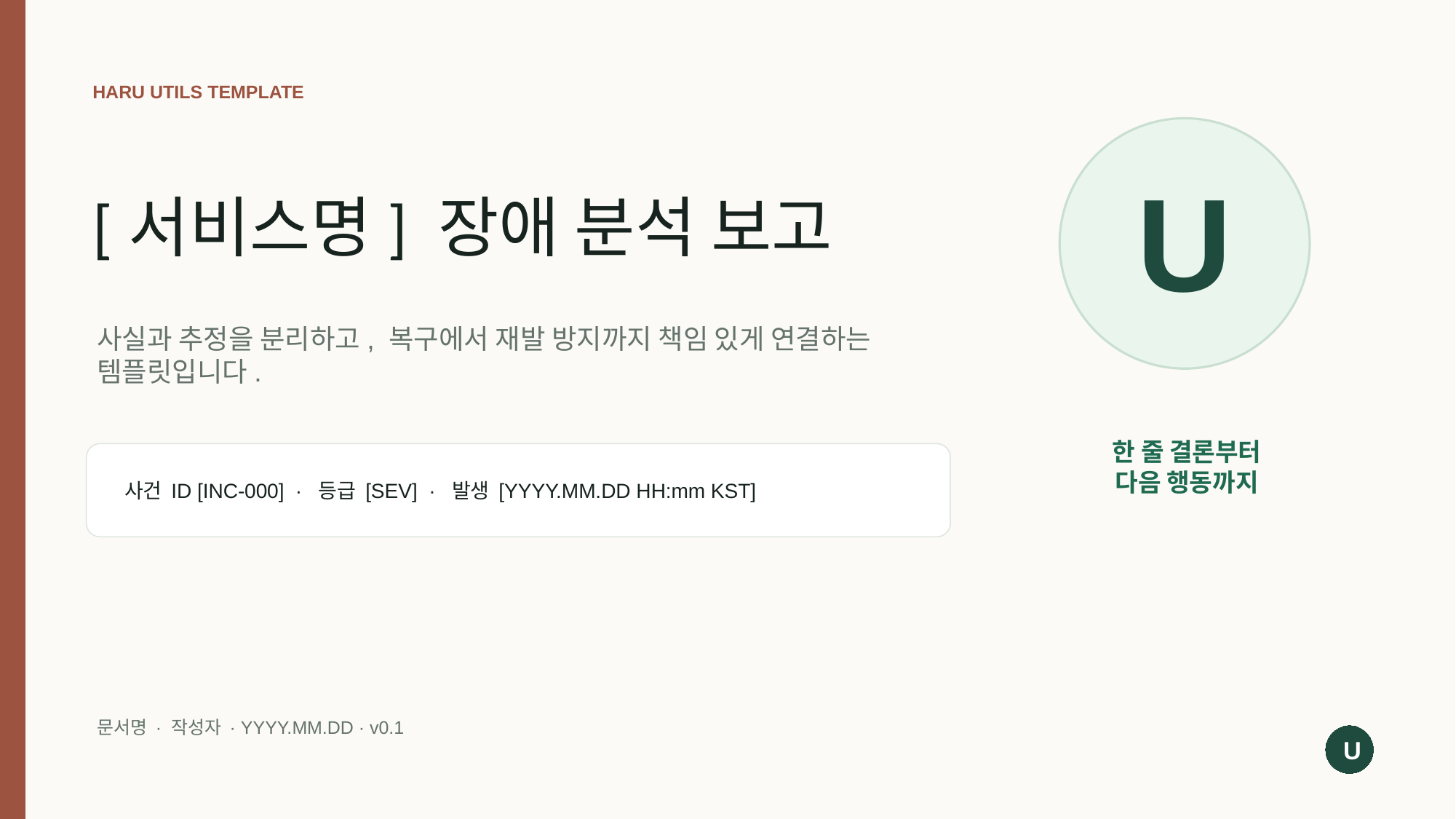

HARU UTILS TEMPLATE

U
# [서비스명] 장애 분석 보고
사실과 추정을 분리하고, 복구에서 재발 방지까지 책임 있게 연결하는 템플릿입니다.
한 줄 결론부터
다음 행동까지

사건 ID [INC-000]  ·  등급 [SEV]  ·  발생 [YYYY.MM.DD HH:mm KST]
문서명 · 작성자 · YYYY.MM.DD · v0.1
U